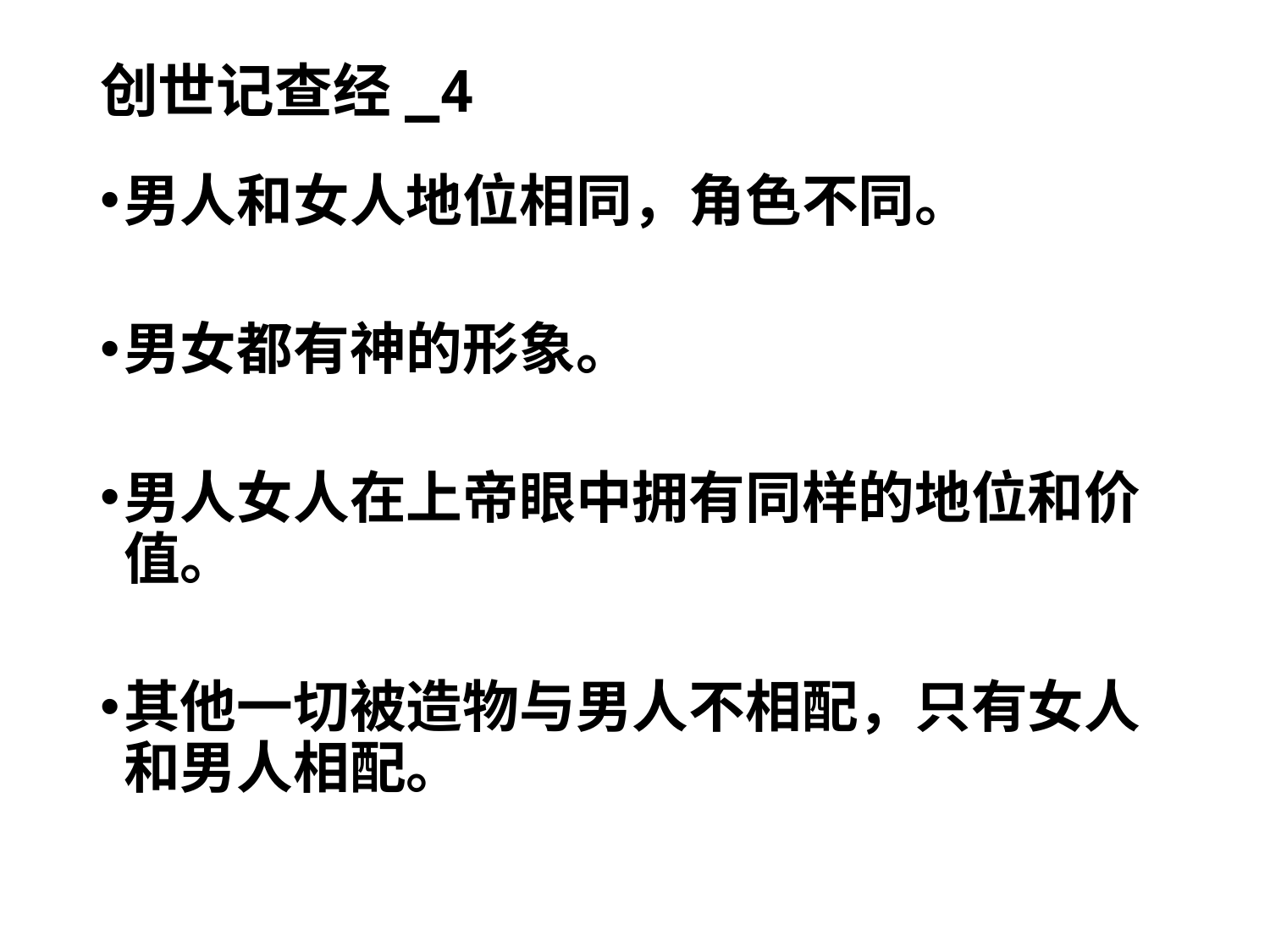

# 创世记查经_4
男人和女人地位相同，角色不同。

男女都有神的形象。

男人女人在上帝眼中拥有同样的地位和价值。

其他一切被造物与男人不相配，只有女人和男人相配。